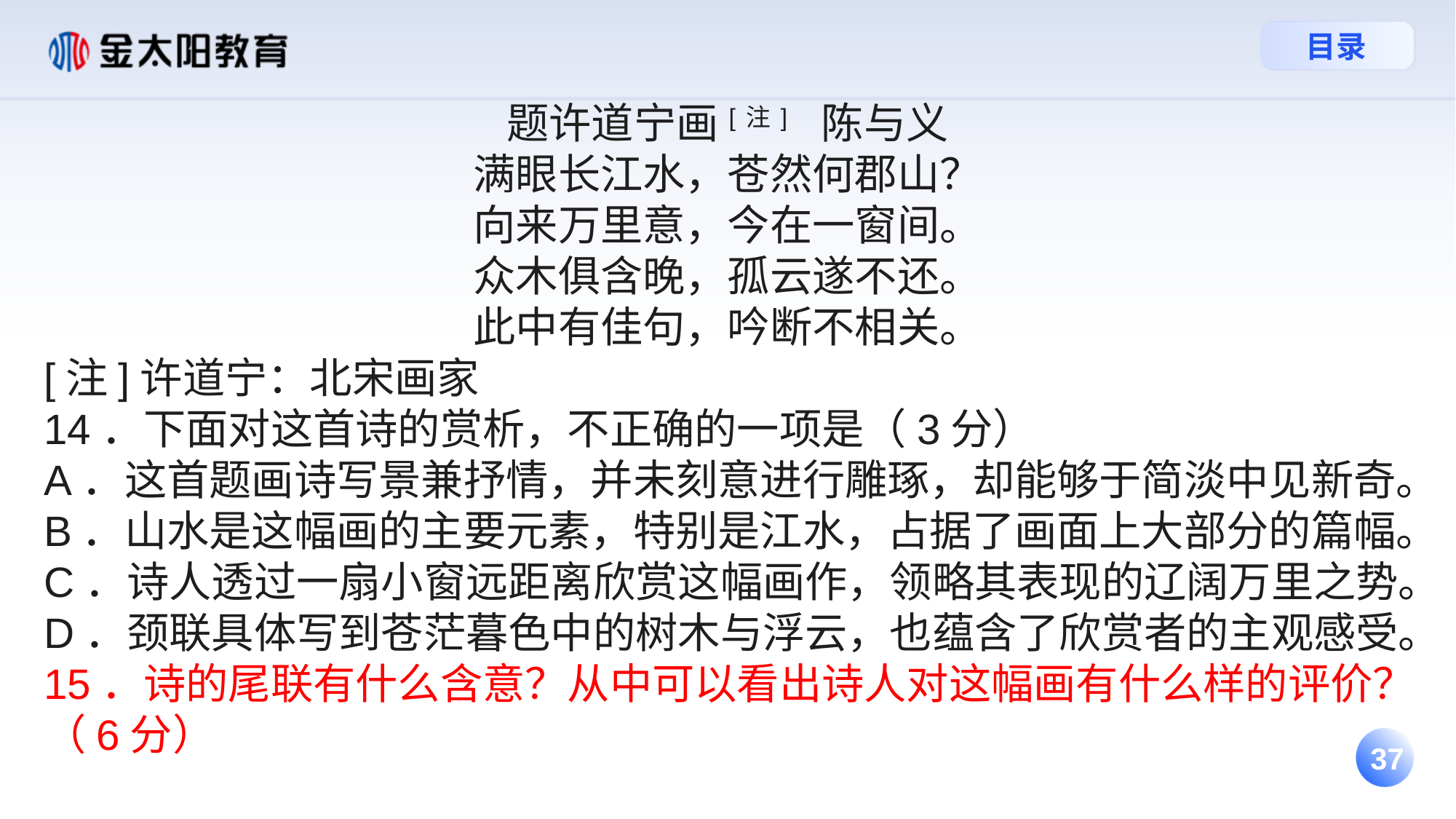

题许道宁画[注]  陈与义
满眼长江水，苍然何郡山？
向来万里意，今在一窗间。
众木俱含晚，孤云遂不还。
此中有佳句，吟断不相关。
[注]许道宁：北宋画家
14．下面对这首诗的赏析，不正确的一项是（3分）
A．这首题画诗写景兼抒情，并未刻意进行雕琢，却能够于简淡中见新奇。
B．山水是这幅画的主要元素，特别是江水，占据了画面上大部分的篇幅。
C．诗人透过一扇小窗远距离欣赏这幅画作，领略其表现的辽阔万里之势。
D．颈联具体写到苍茫暮色中的树木与浮云，也蕴含了欣赏者的主观感受。
15．诗的尾联有什么含意？从中可以看出诗人对这幅画有什么样的评价？（6分）